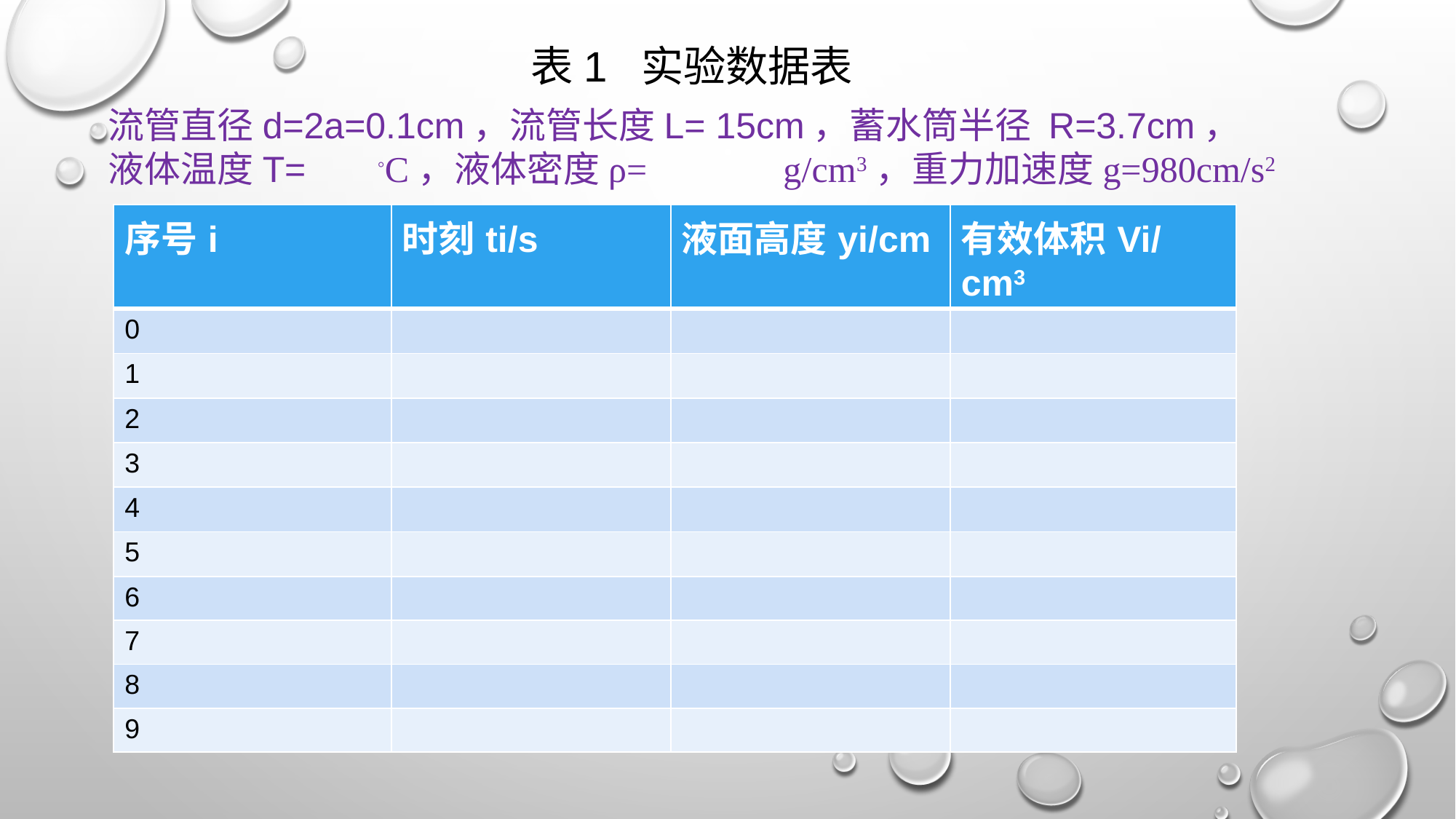

表1  实验数据表
流管直径d=2a=0.1cm，流管长度L= 15cm，蓄水筒半径 R=3.7cm，
液体温度T=       ◦C，液体密度ρ=               g/cm3，重力加速度g=980cm/s2
| 序号i | 时刻ti/s | 液面高度yi/cm | 有效体积Vi/cm3 |
| --- | --- | --- | --- |
| 0 |  |  |  |
| 1 |  |  |  |
| 2 |  |  |  |
| 3 |  |  |  |
| 4 |  |  |  |
| 5 |  |  |  |
| 6 |  |  |  |
| 7 |  |  |  |
| 8 |  |  |  |
| 9 |  |  |  |